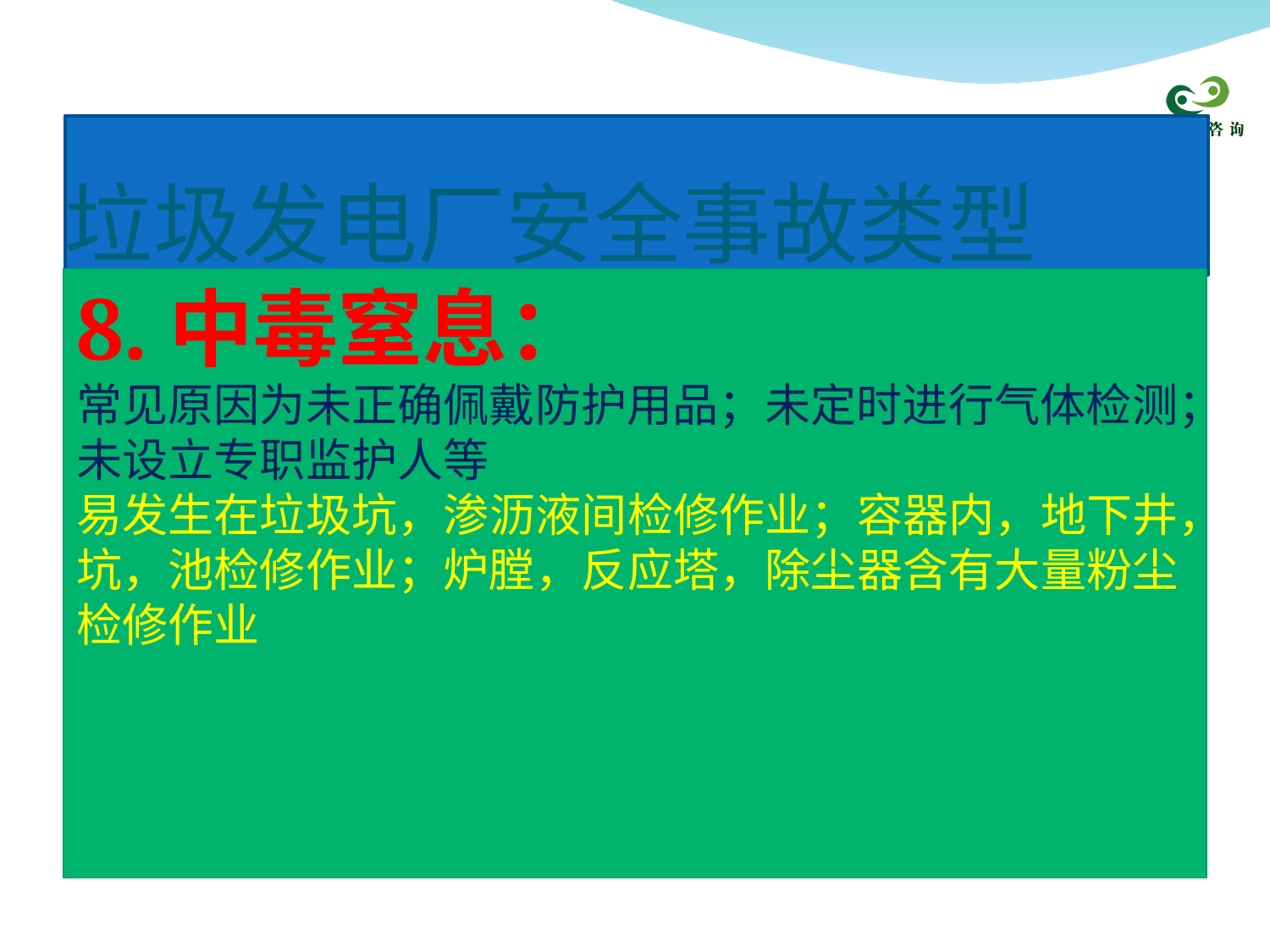

8.中毒窒息：
常见原因为未正确佩戴防护用品；未定时进行气体检测；未设立专职监护人等
易发生在垃圾坑，渗沥液间检修作业；容器内，地下井，坑，池检修作业；炉膛，反应塔，除尘器含有大量粉尘检修作业

垃圾发电厂安全事故类型